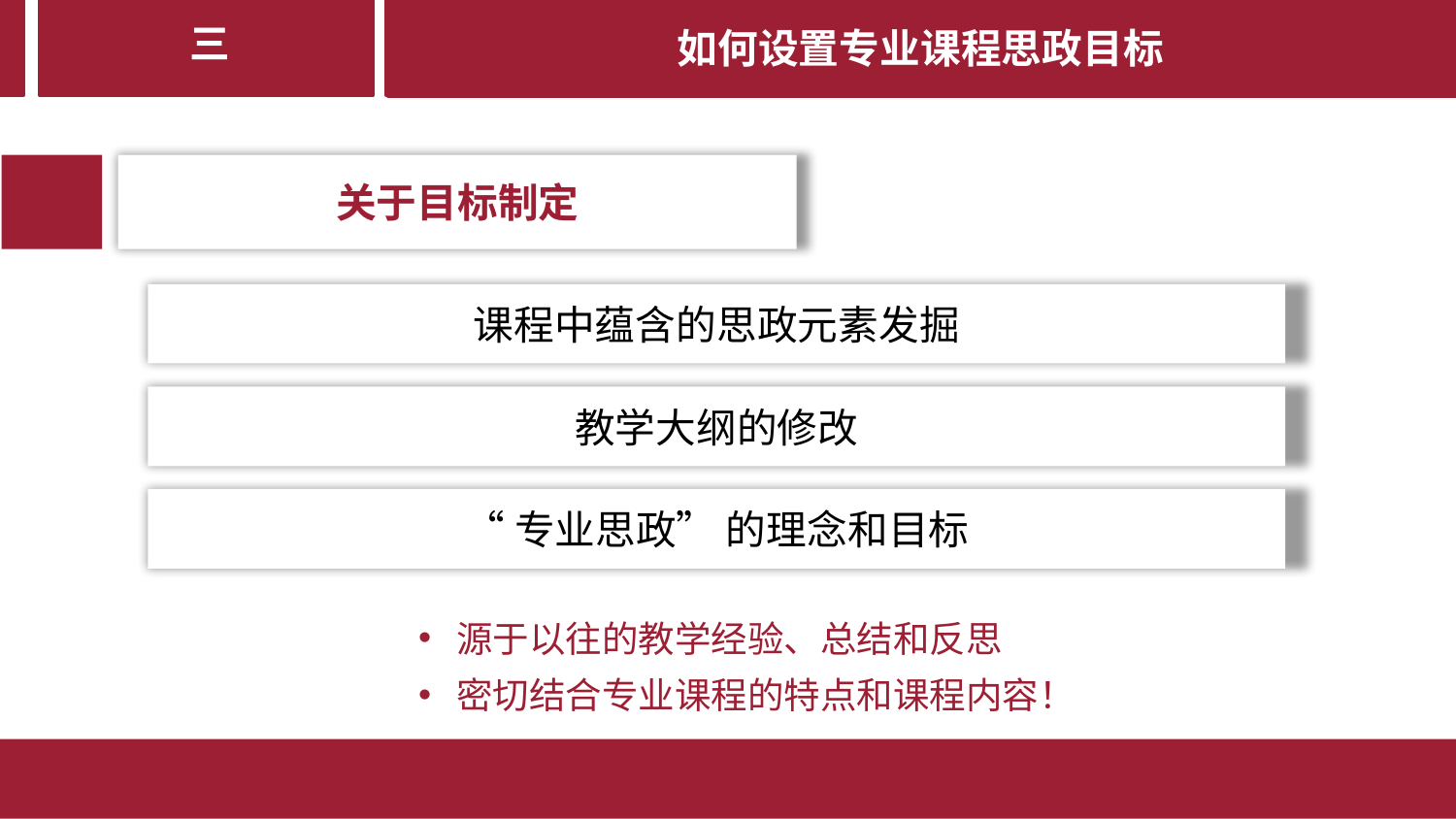

如何设置专业课程思政目标
第四部分
三

关于目标制定
课程中蕴含的思政元素发掘
教学大纲的修改
“专业思政” 的理念和目标
  源于以往的教学经验、总结和反思
  密切结合专业课程的特点和课程内容！